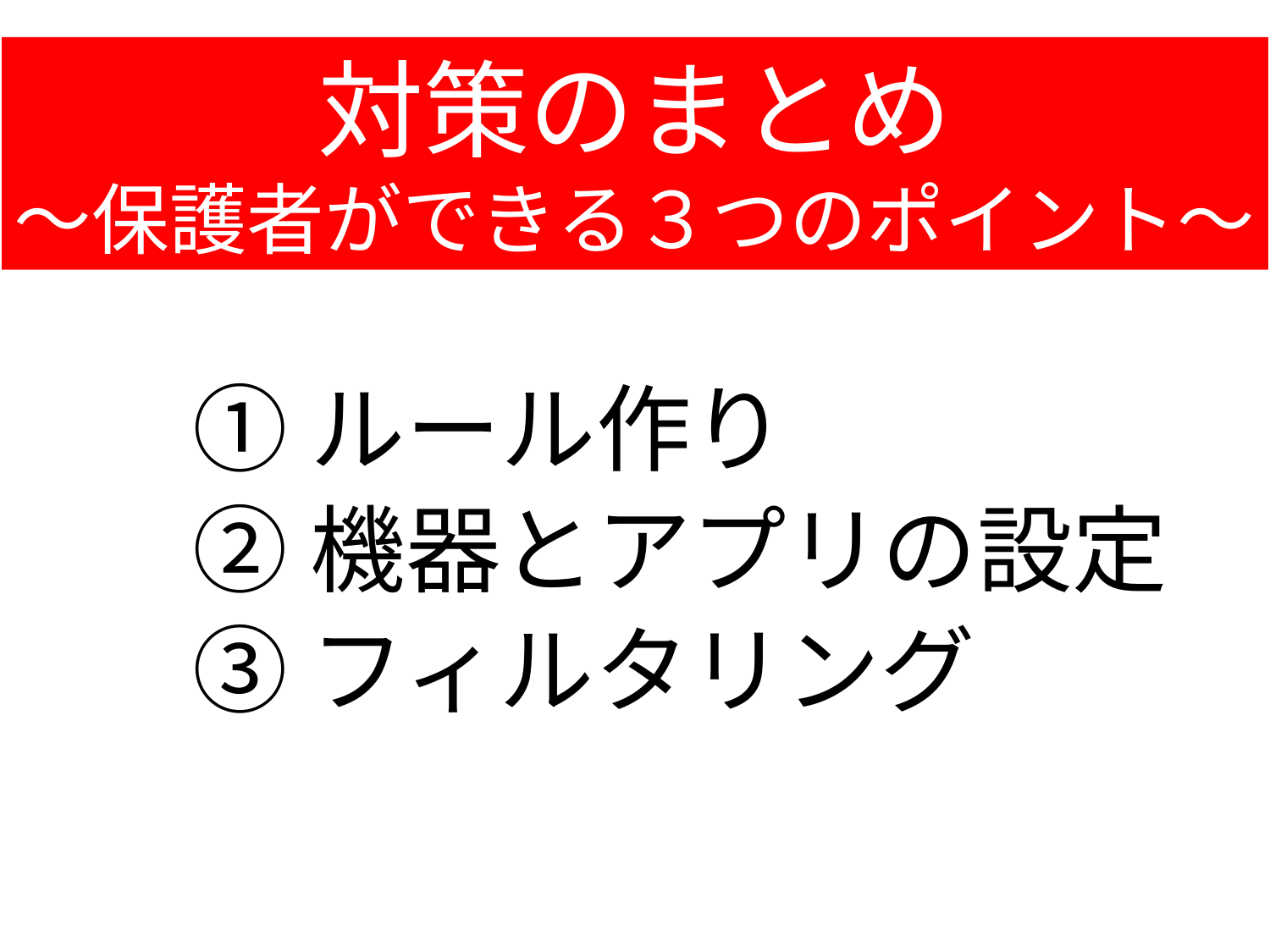

対策のまとめ
～保護者ができる３つのポイント～
①ルール作り
②機器とアプリの設定
③フィルタリング